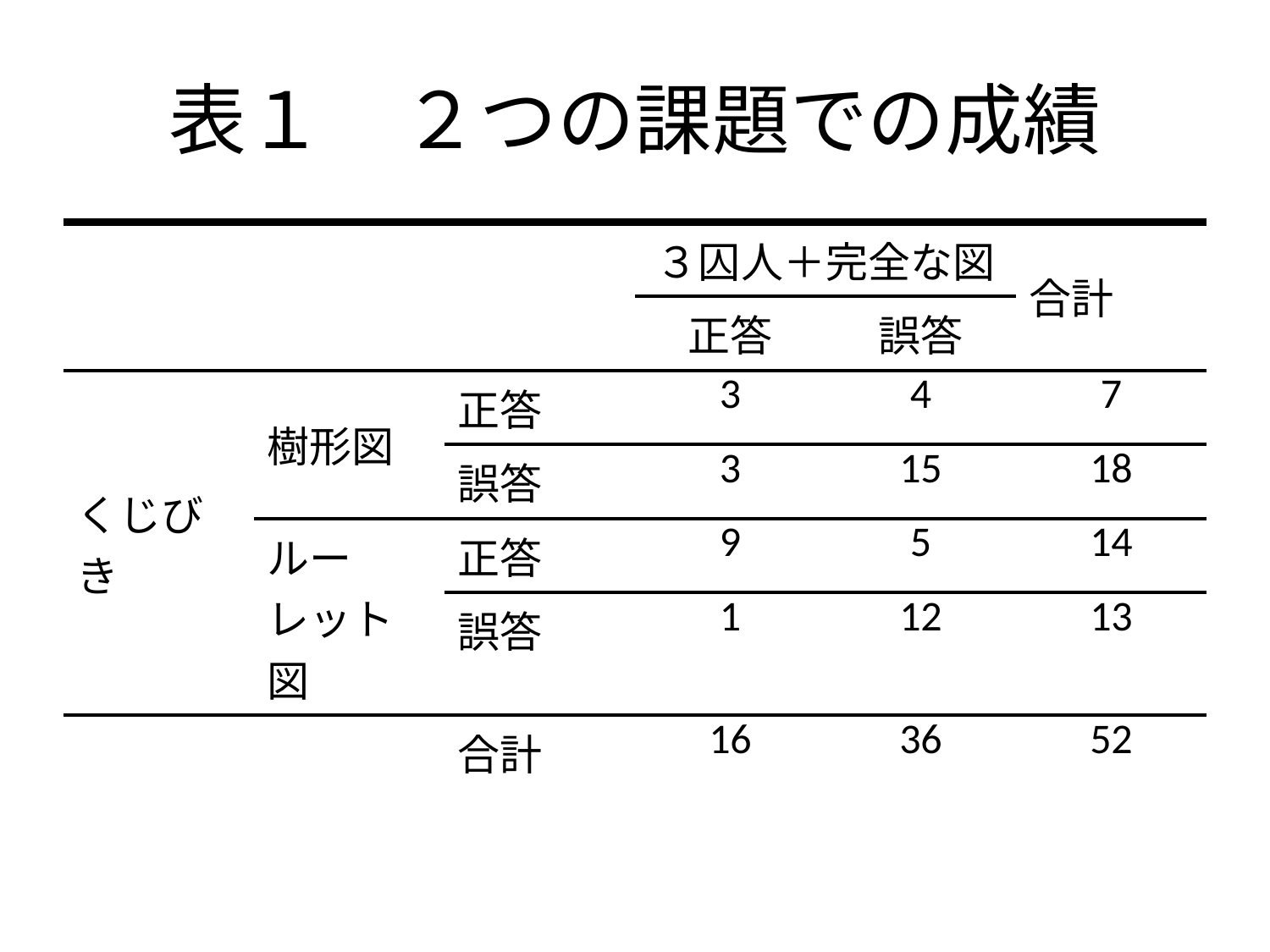

# 表１　２つの課題での成績
|  |  |  | ３囚人＋完全な図 |  | 合計 |
| --- | --- | --- | --- | --- | --- |
|  |  |  | 正答 | 誤答 |  |
| くじびき | 樹形図 | 正答 | 3 | 4 | 7 |
|  |  | 誤答 | 3 | 15 | 18 |
|  | ルーレット図 | 正答 | 9 | 5 | 14 |
|  |  | 誤答 | 1 | 12 | 13 |
|  |  | 合計 | 16 | 36 | 52 |